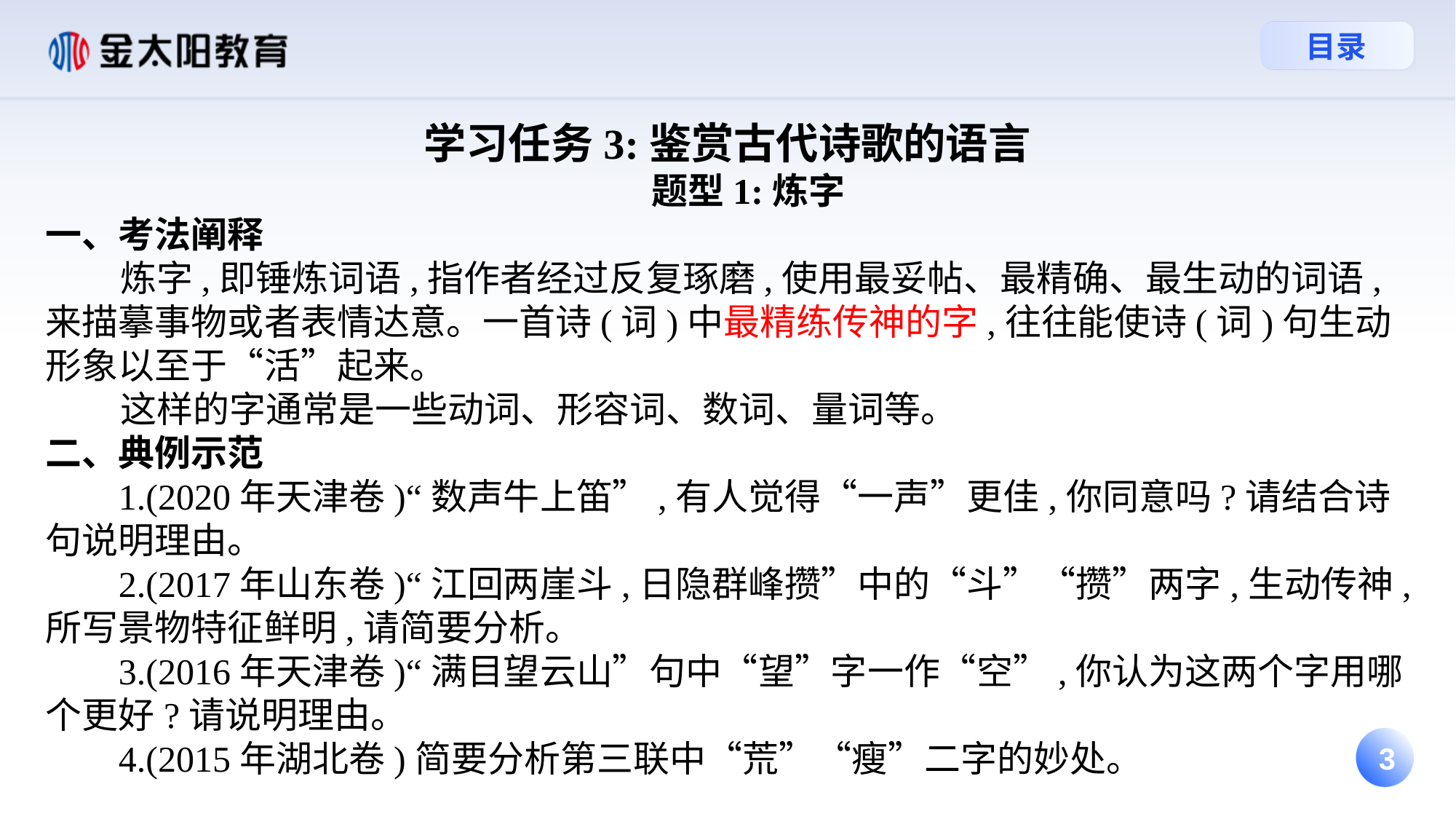

学习任务3:鉴赏古代诗歌的语言
    题型1:炼字
一、考法阐释
        炼字,即锤炼词语,指作者经过反复琢磨,使用最妥帖、最精确、最生动的词语,来描摹事物或者表情达意。一首诗(词)中最精练传神的字,往往能使诗(词)句生动形象以至于“活”起来。
        这样的字通常是一些动词、形容词、数词、量词等。
二、典例示范
        1.(2020年天津卷)“数声牛上笛”,有人觉得“一声”更佳,你同意吗?请结合诗句说明理由。
        2.(2017年山东卷)“江回两崖斗,日隐群峰攒”中的“斗”“攒”两字,生动传神,所写景物特征鲜明,请简要分析。
        3.(2016年天津卷)“满目望云山”句中“望”字一作“空”,你认为这两个字用哪个更好?请说明理由。
        4.(2015年湖北卷)简要分析第三联中“荒”“瘦”二字的妙处。